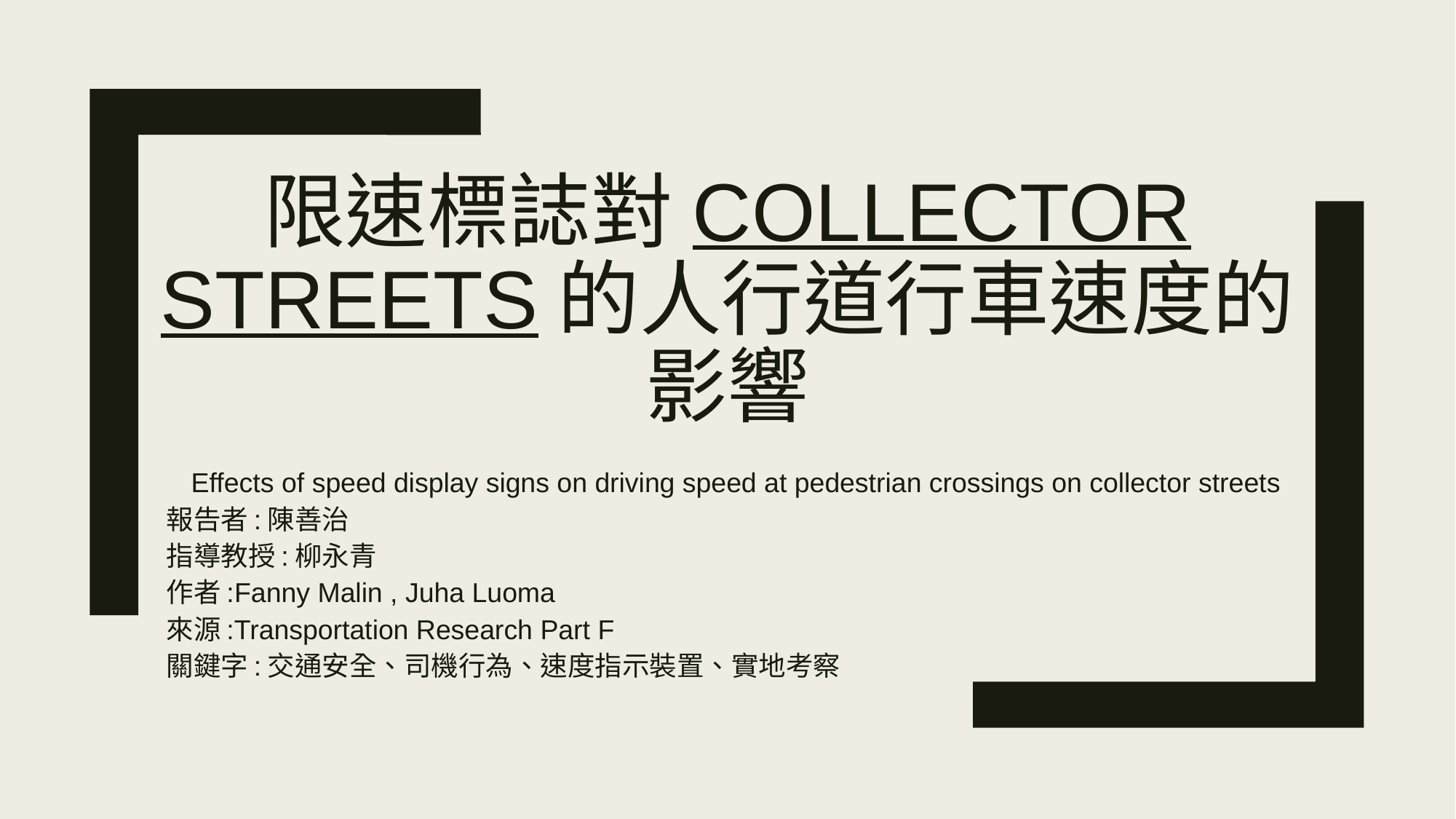

# 限速標誌對collector streets的人行道行車速度的影響
Effects of speed display signs on driving speed at pedestrian crossings on collector streets
報告者:陳善治
指導教授:柳永青
作者:Fanny Malin , Juha Luoma
來源:Transportation Research Part F
關鍵字:交通安全、司機行為、速度指示裝置、實地考察